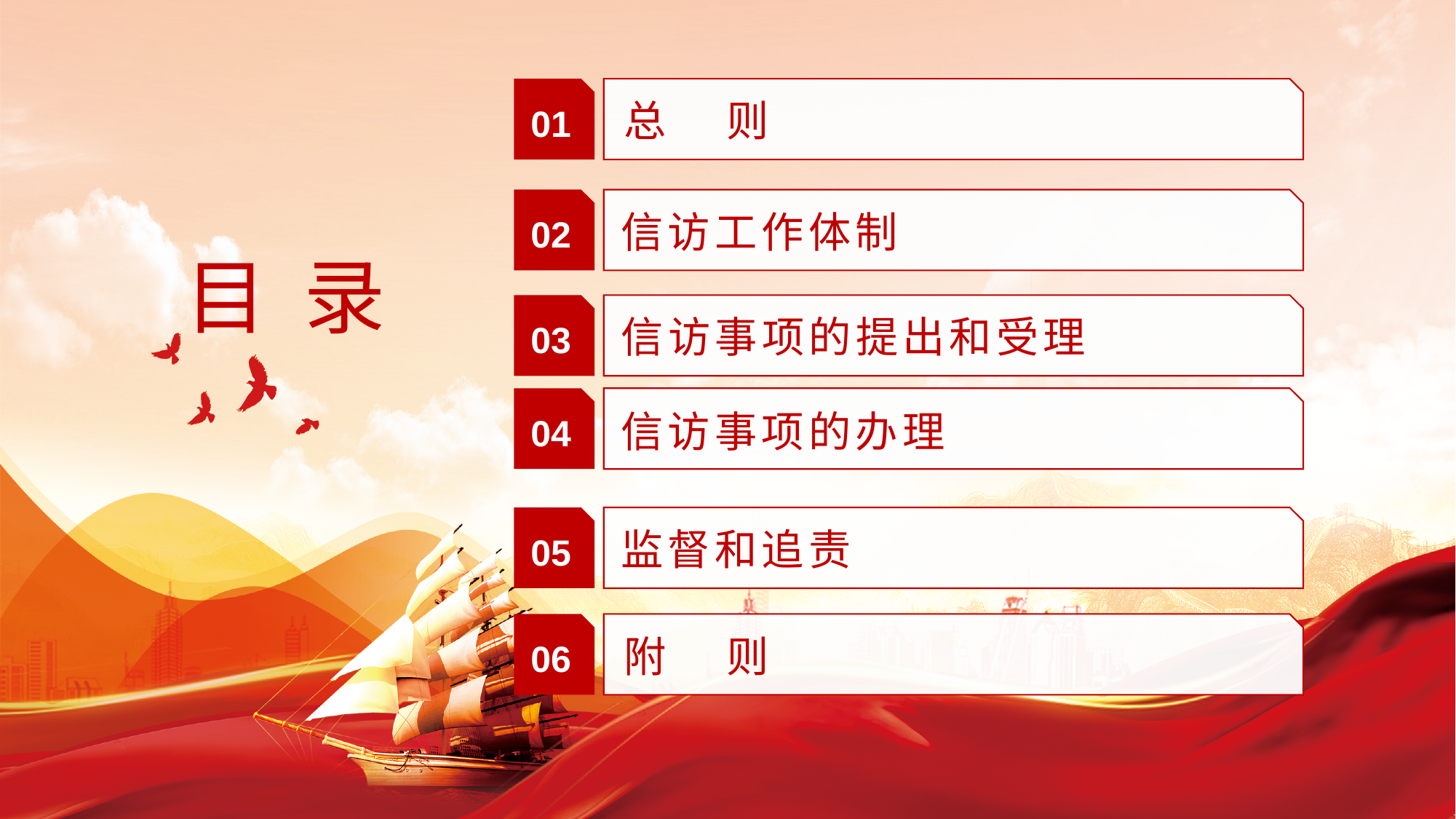

01

总    则
02

信访工作体制
目 录
03

信访事项的提出和受理
04

信访事项的办理
05

监督和追责
06

附    则